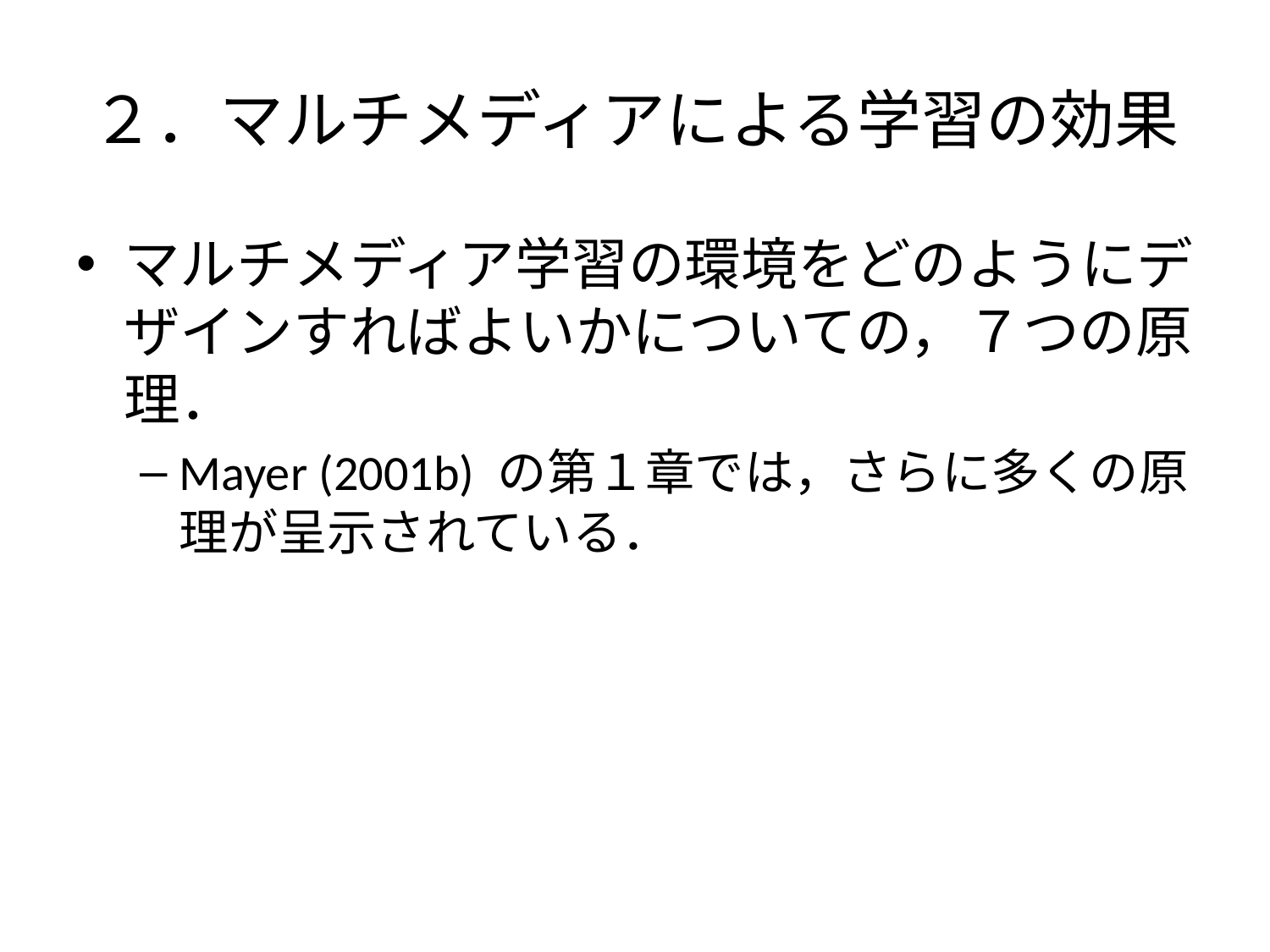

# ２．マルチメディアによる学習の効果
マルチメディア学習の環境をどのようにデザインすればよいかについての，７つの原理．
Mayer (2001b) の第１章では，さらに多くの原理が呈示されている．